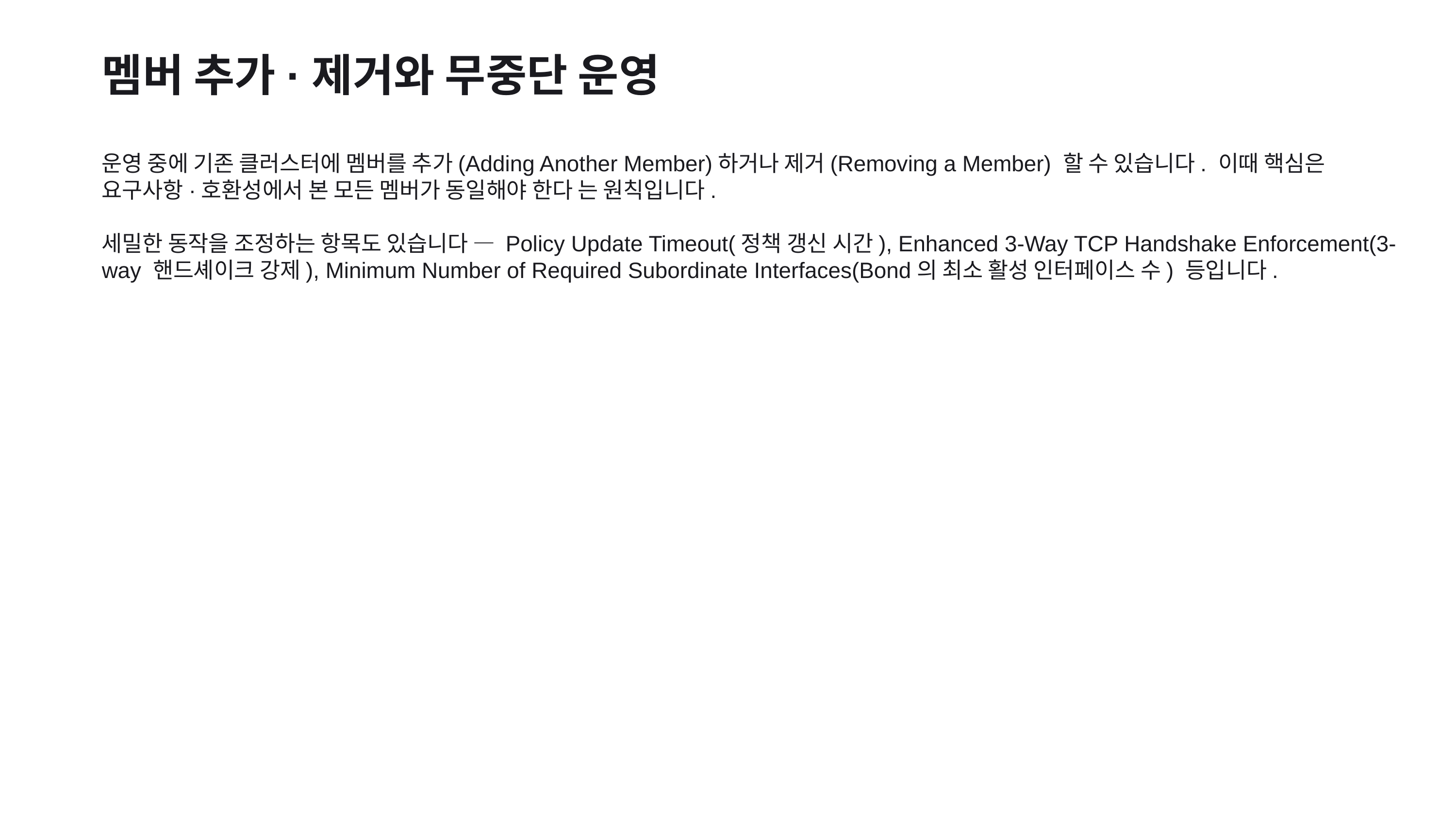

멤버 추가·제거와 무중단 운영
운영 중에 기존 클러스터에 멤버를 추가(Adding Another Member)하거나 제거(Removing a Member) 할 수 있습니다. 이때 핵심은 요구사항·호환성에서 본 모든 멤버가 동일해야 한다 는 원칙입니다.

세밀한 동작을 조정하는 항목도 있습니다 — Policy Update Timeout(정책 갱신 시간), Enhanced 3-Way TCP Handshake Enforcement(3-way 핸드셰이크 강제), Minimum Number of Required Subordinate Interfaces(Bond의 최소 활성 인터페이스 수) 등입니다.